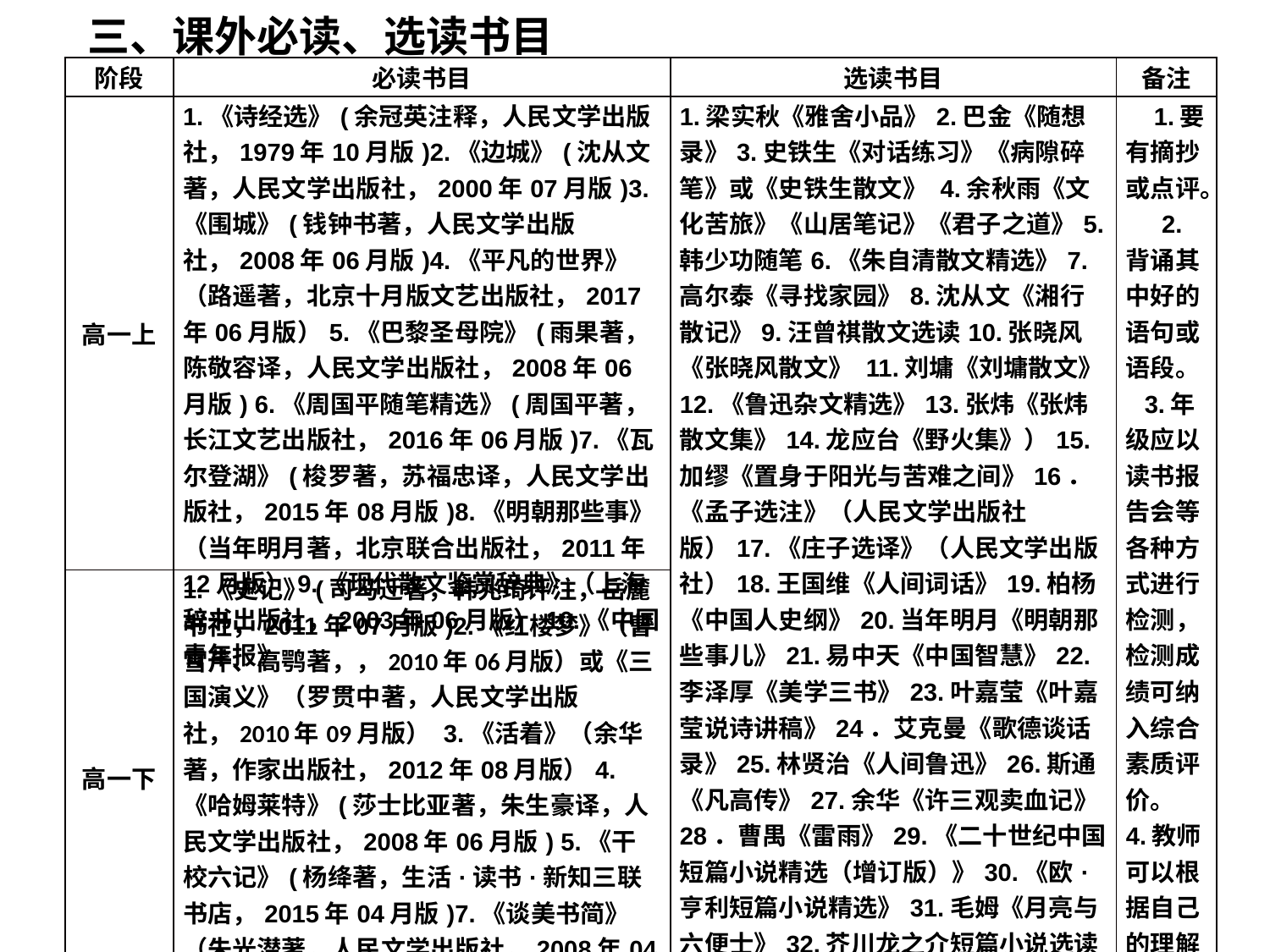

三、课外必读、选读书目
| 阶段 | 必读书目 | 选读书目 | 备注 |
| --- | --- | --- | --- |
| 高一上 | 1.《诗经选》(余冠英注释，人民文学出版社，1979年10月版)2.《边城》(沈从文著，人民文学出版社，2000年07月版)3.《围城》(钱钟书著，人民文学出版社，2008年06月版)4.《平凡的世界》（路遥著，北京十月版文艺出版社，2017年06月版）5.《巴黎圣母院》(雨果著，陈敬容译，人民文学出版社，2008年06月版) 6.《周国平随笔精选》(周国平著，长江文艺出版社，2016年06月版)7.《瓦尔登湖》(梭罗著，苏福忠译，人民文学出版社，2015年08月版)8.《明朝那些事》（当年明月著，北京联合出版社，2011年12月版）9.《现代散文鉴赏辞典》（上海辞书出版社，2003年06月版）10.《中国青年报》 | 1.梁实秋《雅舍小品》2.巴金《随想录》3.史铁生《对话练习》《病隙碎笔》或《史铁生散文》 4.余秋雨《文化苦旅》《山居笔记》《君子之道》5.韩少功随笔6.《朱自清散文精选》7.高尔泰《寻找家园》8.沈从文《湘行散记》9.汪曾祺散文选读10.张晓风《张晓风散文》 11.刘墉《刘墉散文》 12.《鲁迅杂文精选》13.张炜《张炜散文集》14.龙应台《野火集》）15.加缪《置身于阳光与苦难之间》16．《孟子选注》（人民文学出版社版）17.《庄子选译》（人民文学出版社）18.王国维《人间词话》19.柏杨《中国人史纲》20.当年明月《明朝那些事儿》21.易中天《中国智慧》22.李泽厚《美学三书》23.叶嘉莹《叶嘉莹说诗讲稿》24．艾克曼《歌德谈话录》25.林贤治《人间鲁迅》26.斯通《凡高传》27.余华《许三观卖血记》28．曹禺《雷雨》29.《二十世纪中国短篇小说精选（增订版）》30.《欧·亨利短篇小说精选》31.毛姆《月亮与六便士》32.芥川龙之介短篇小说选读33.米兰·昆德拉《生命中不能承受之轻》 34.卡夫卡《变形记》35.刘俐俐《外国经典短篇小说文本分析》 36.《看天下》37.“凤凰网·评论” | 1.要有摘抄或点评。 2.背诵其中好的语句或语段。 3.年级应以读书报告会等各种方式进行检测，检测成绩可纳入综合素质评价。 4.教师可以根据自己的理解对“必读书目”进行微调。 |
| 高一下 | 1.《史记》(司马迁著，韩兆琦评注，岳麓书社，2011年07月版)2.《红楼梦》（曹雪芹、高鹗著，，2010年06月版）或《三国演义》（罗贯中著，人民文学出版社，2010年09月版） 3.《活着》（余华著，作家出版社，2012年08月版）4.《哈姆莱特》(莎士比亚著，朱生豪译，人民文学出版社，2008年06月版) 5.《干校六记》(杨绛著，生活·读书·新知三联书店，2015年04月版)7.《谈美书简》（朱光潜著，人民文学出版社，2008年04月版）8.《现代散文鉴赏辞典》（上海辞书出版社，2003年06月版）9.《中国青年报》 |  |  |